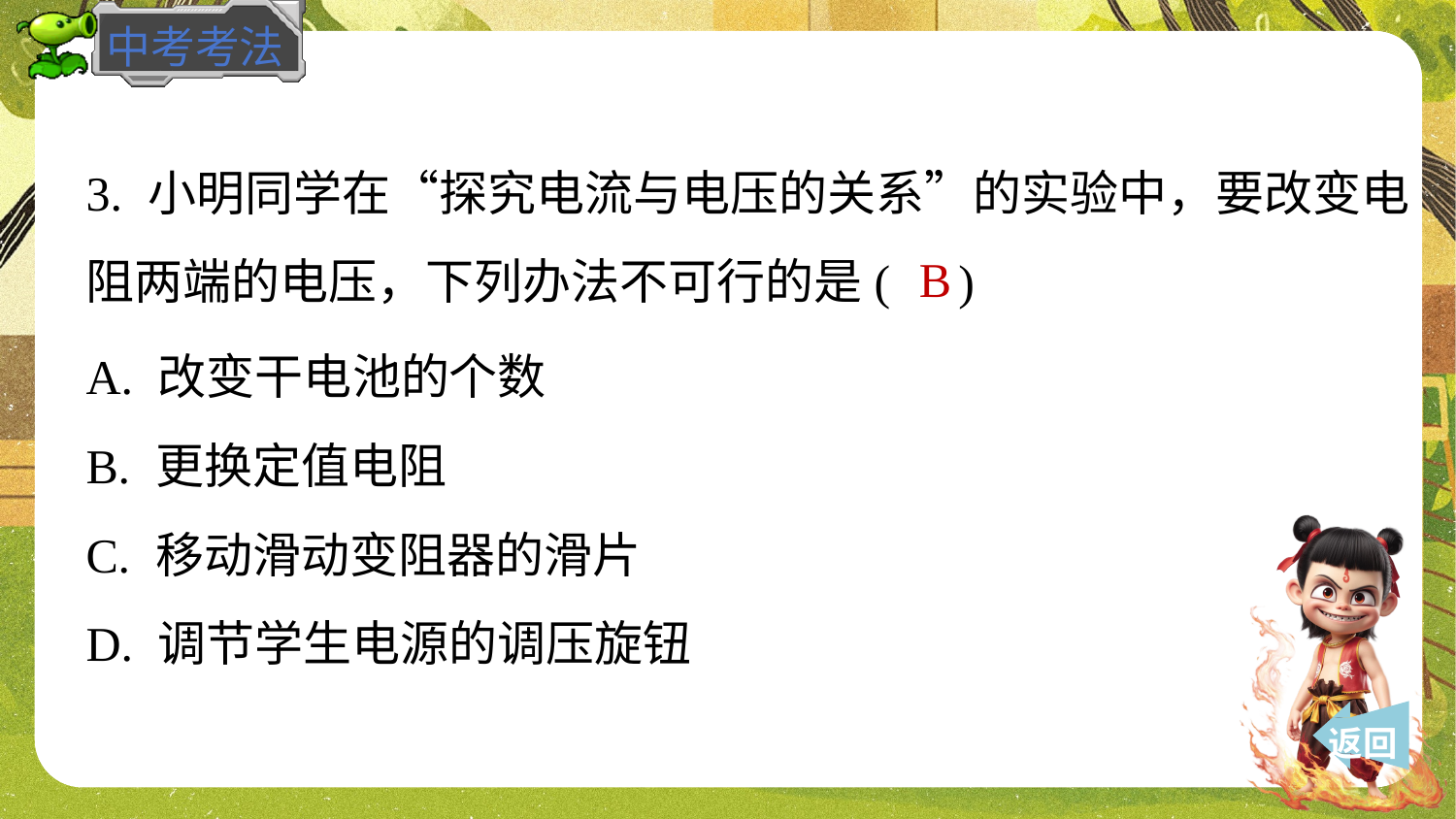

3. 小明同学在“探究电流与电压的关系”的实验中，要改变电
阻两端的电压，下列办法不可行的是(     )
B
A. 改变干电池的个数
B. 更换定值电阻
C. 移动滑动变阻器的滑片
D. 调节学生电源的调压旋钮
 返回